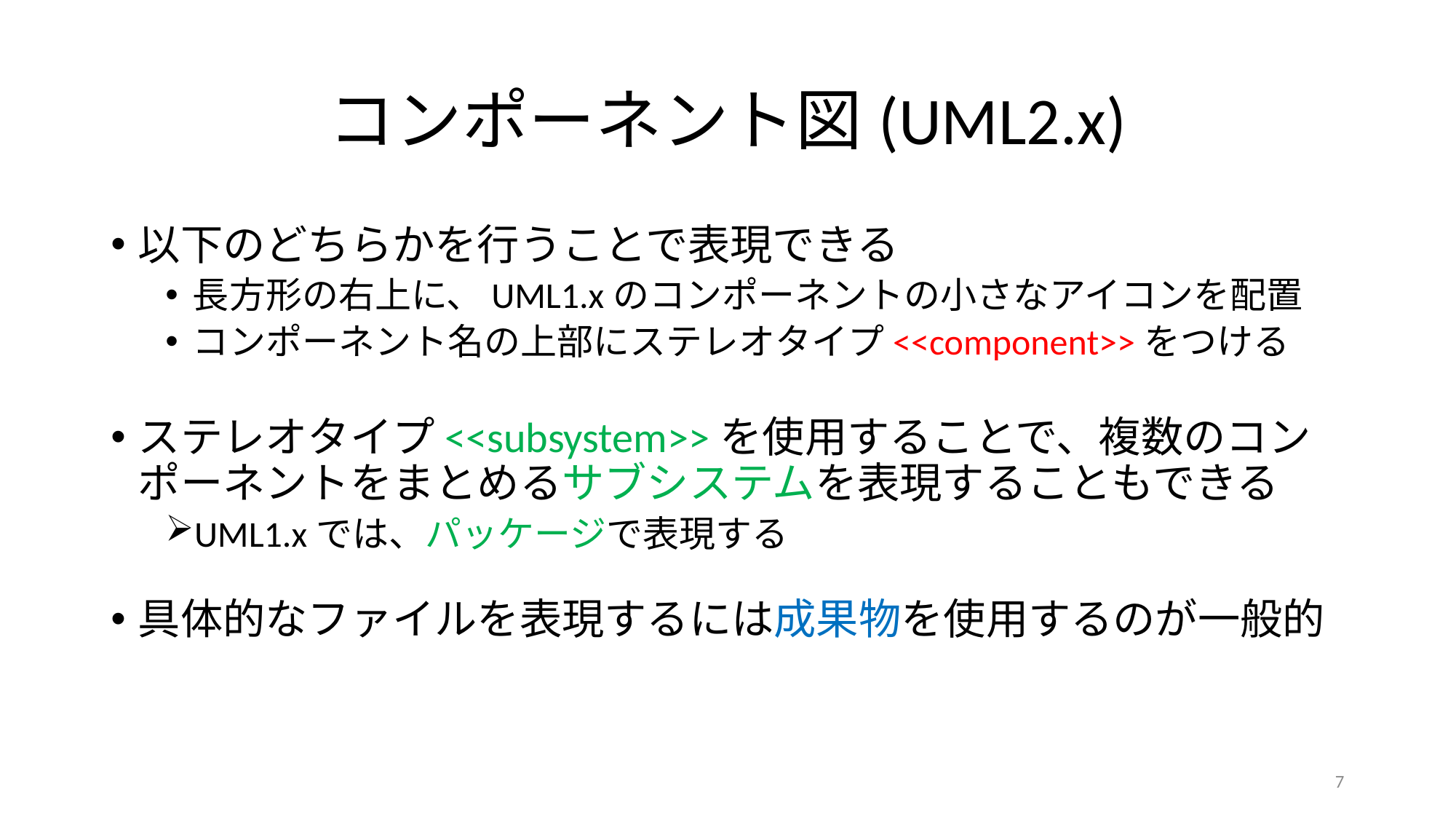

# コンポーネント図(UML2.x)
以下のどちらかを行うことで表現できる
長方形の右上に、UML1.xのコンポーネントの小さなアイコンを配置
コンポーネント名の上部にステレオタイプ<<component>>をつける

ステレオタイプ<<subsystem>>を使用することで、複数のコンポーネントをまとめるサブシステムを表現することもできる
UML1.xでは、パッケージで表現する

具体的なファイルを表現するには成果物を使用するのが一般的
7